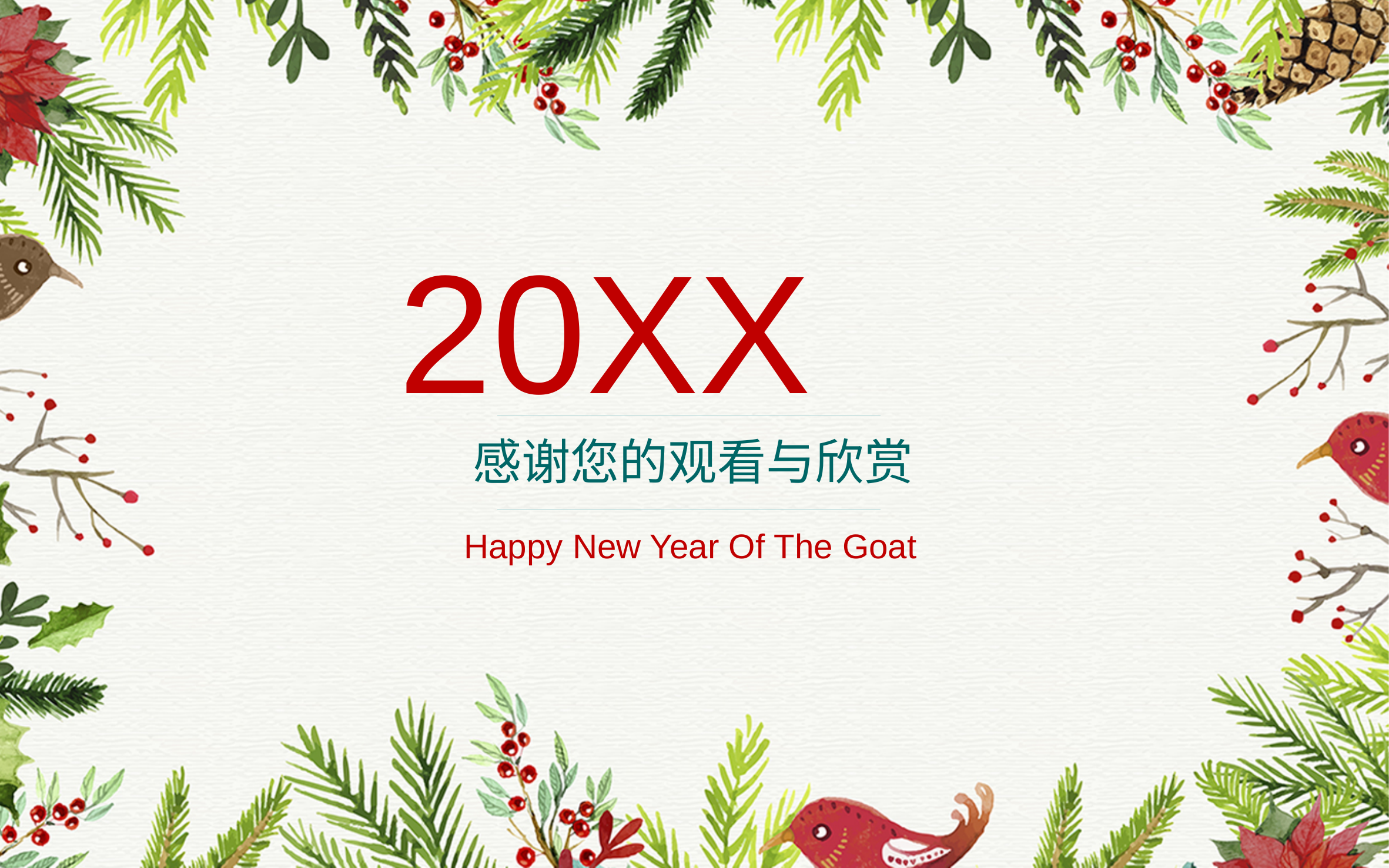

20XX
感谢您的观看与欣赏
Happy New Year Of The Goat